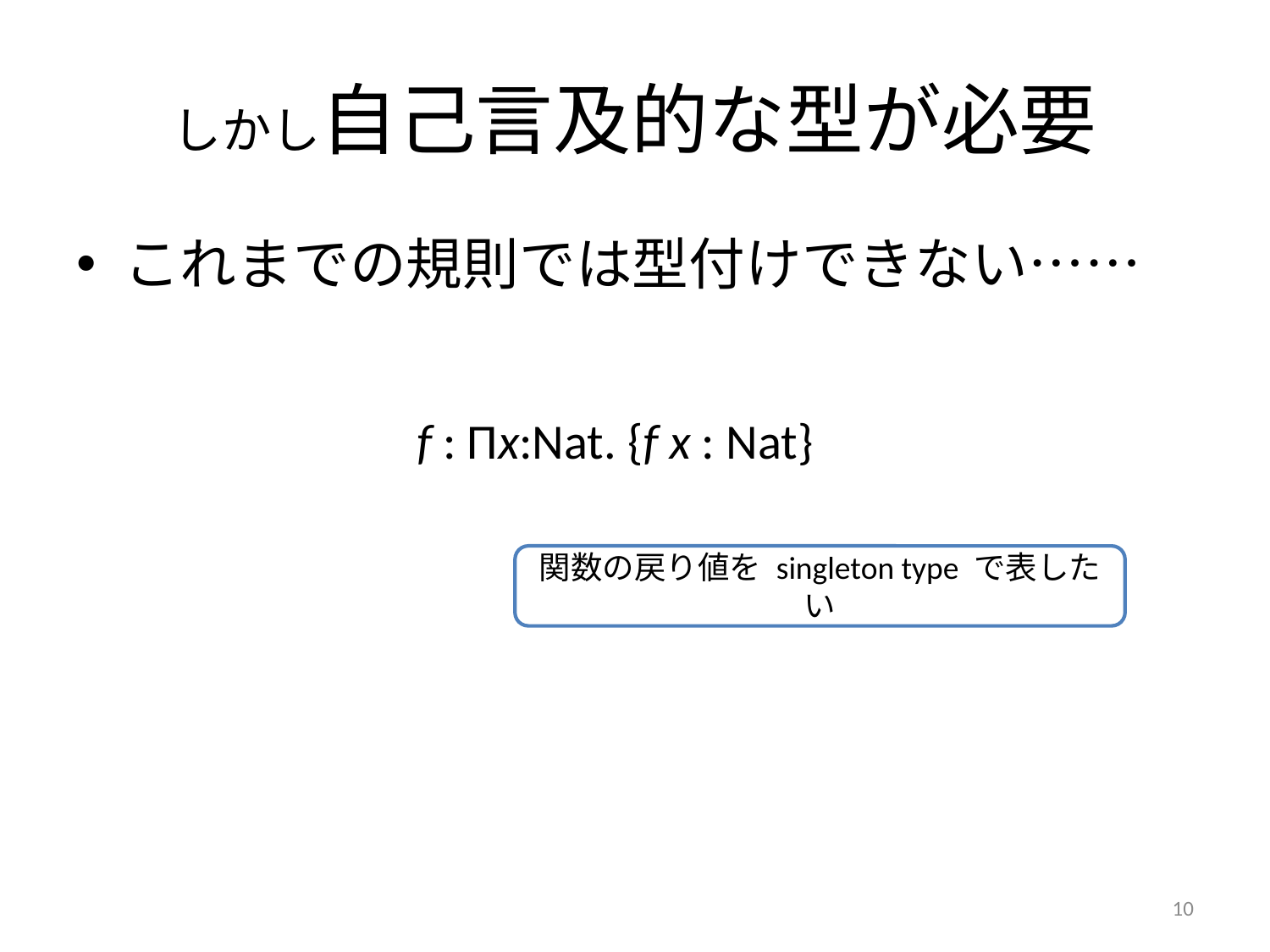

# しかし自己言及的な型が必要
これまでの規則では型付けできない……
f : Πx:Nat. {f x : Nat}
関数の戻り値を singleton type で表したい
10